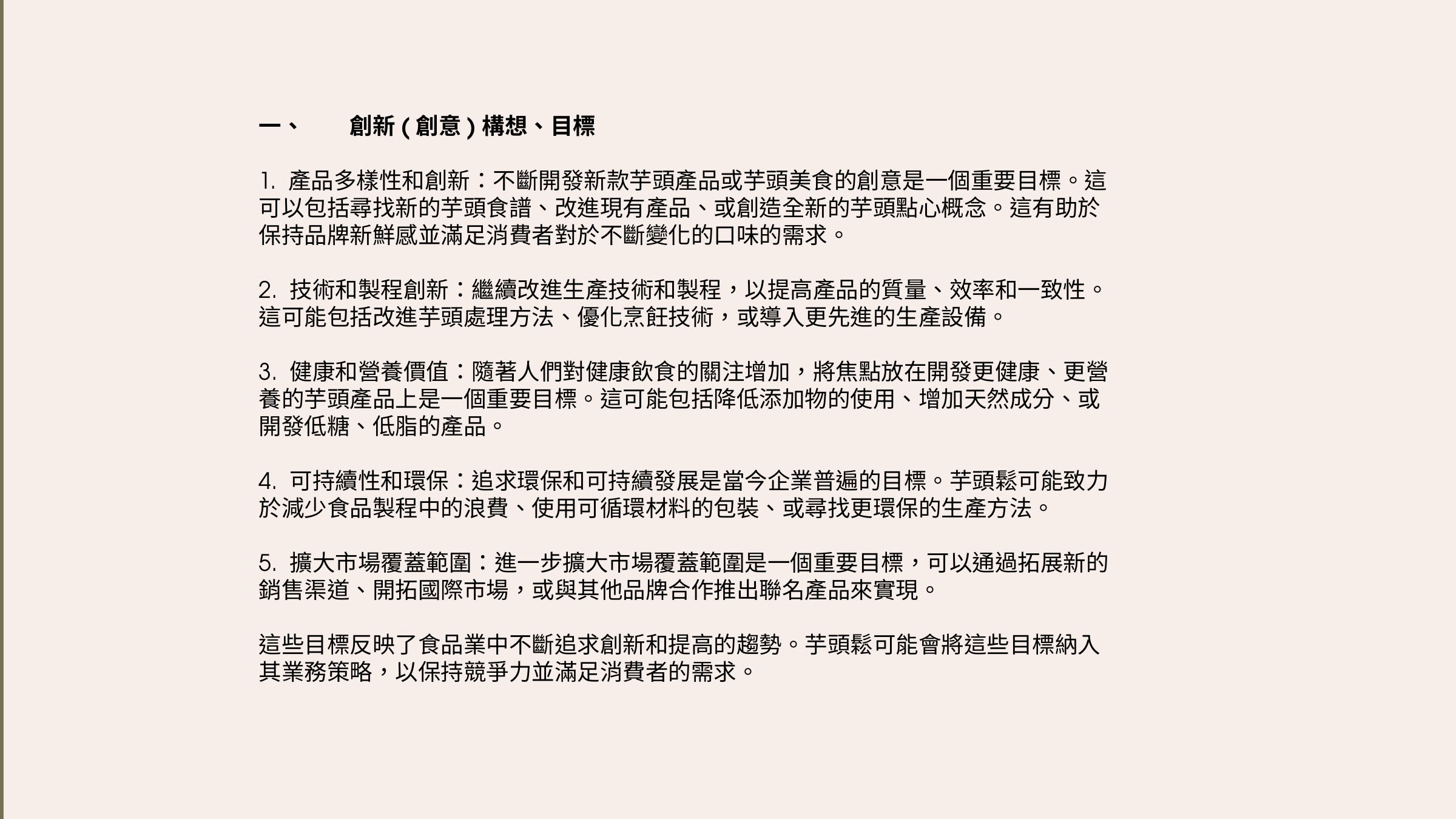

一、	創新(創意)構想、目標

1. 產品多樣性和創新：不斷開發新款芋頭產品或芋頭美食的創意是一個重要目標。這可以包括尋找新的芋頭食譜、改進現有產品、或創造全新的芋頭點心概念。這有助於保持品牌新鮮感並滿足消費者對於不斷變化的口味的需求。

2. 技術和製程創新：繼續改進生產技術和製程，以提高產品的質量、效率和一致性。這可能包括改進芋頭處理方法、優化烹飪技術，或導入更先進的生產設備。

3. 健康和營養價值：隨著人們對健康飲食的關注增加，將焦點放在開發更健康、更營養的芋頭產品上是一個重要目標。這可能包括降低添加物的使用、增加天然成分、或開發低糖、低脂的產品。

4. 可持續性和環保：追求環保和可持續發展是當今企業普遍的目標。芋頭鬆可能致力於減少食品製程中的浪費、使用可循環材料的包裝、或尋找更環保的生產方法。

5. 擴大市場覆蓋範圍：進一步擴大市場覆蓋範圍是一個重要目標，可以通過拓展新的銷售渠道、開拓國際市場，或與其他品牌合作推出聯名產品來實現。

這些目標反映了食品業中不斷追求創新和提高的趨勢。芋頭鬆可能會將這些目標納入其業務策略，以保持競爭力並滿足消費者的需求。